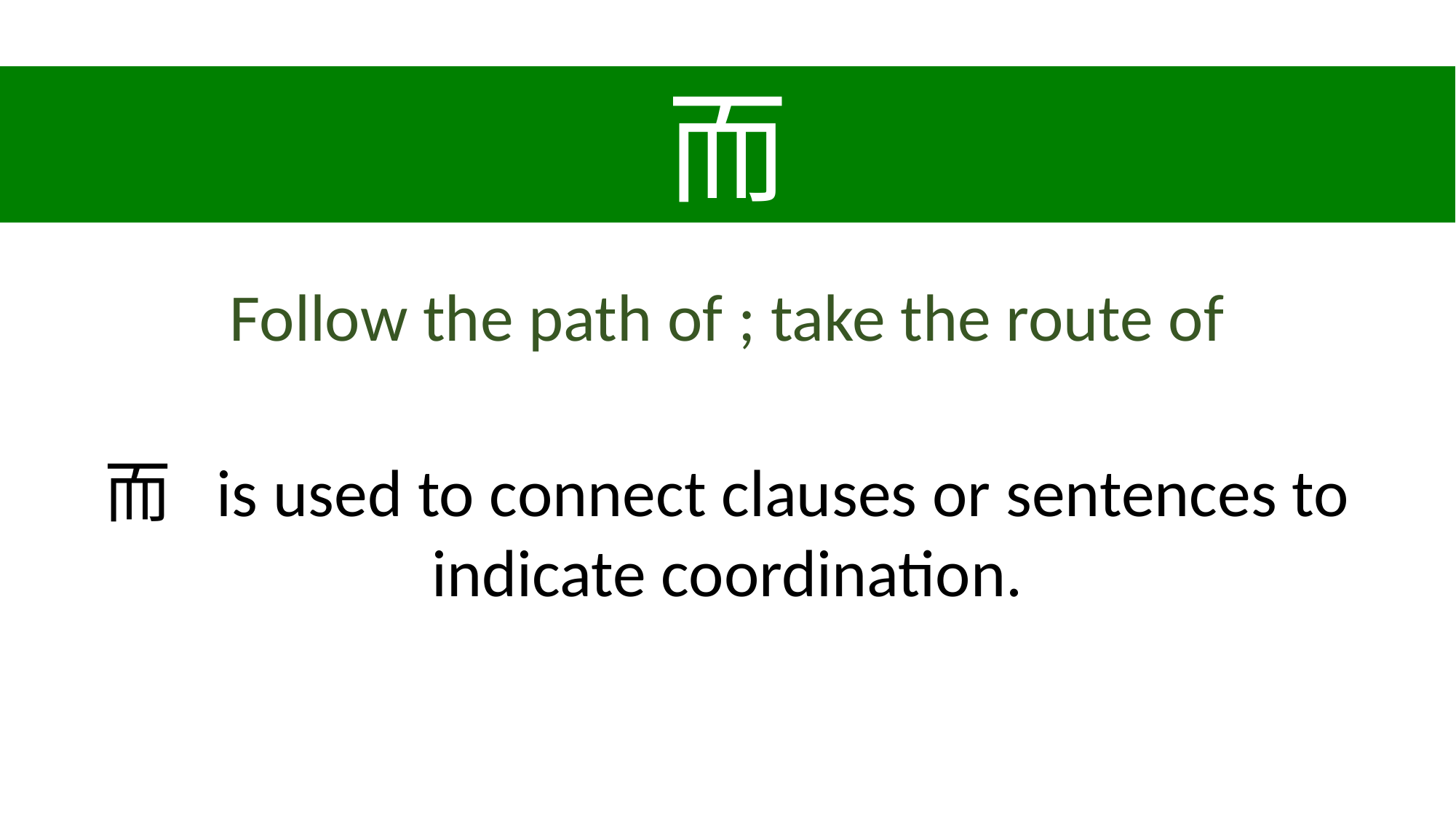

而
Follow the path of ; take the route of
而  is used to connect clauses or sentences to indicate coordination.